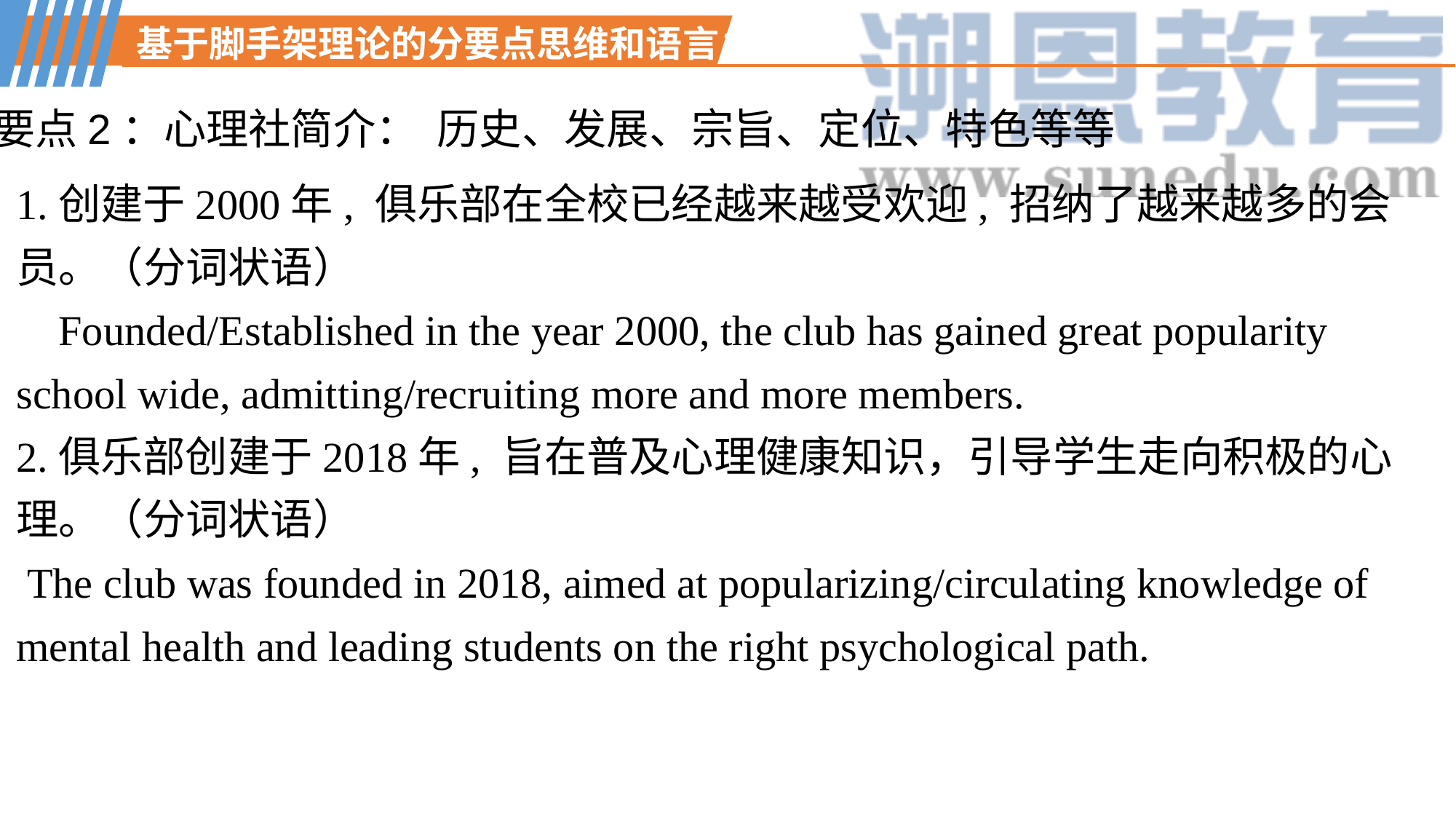

基于脚手架理论的分要点思维和语言：
要点2：心理社简介：  历史、发展、宗旨、定位、特色等等
1.创建于2000年, 俱乐部在全校已经越来越受欢迎, 招纳了越来越多的会员。（分词状语）
    Founded/Established in the year 2000, the club has gained great popularity school wide, admitting/recruiting more and more members.
2.俱乐部创建于2018年, 旨在普及心理健康知识，引导学生走向积极的心理。（分词状语）
 The club was founded in 2018, aimed at popularizing/circulating knowledge of mental health and leading students on the right psychological path.